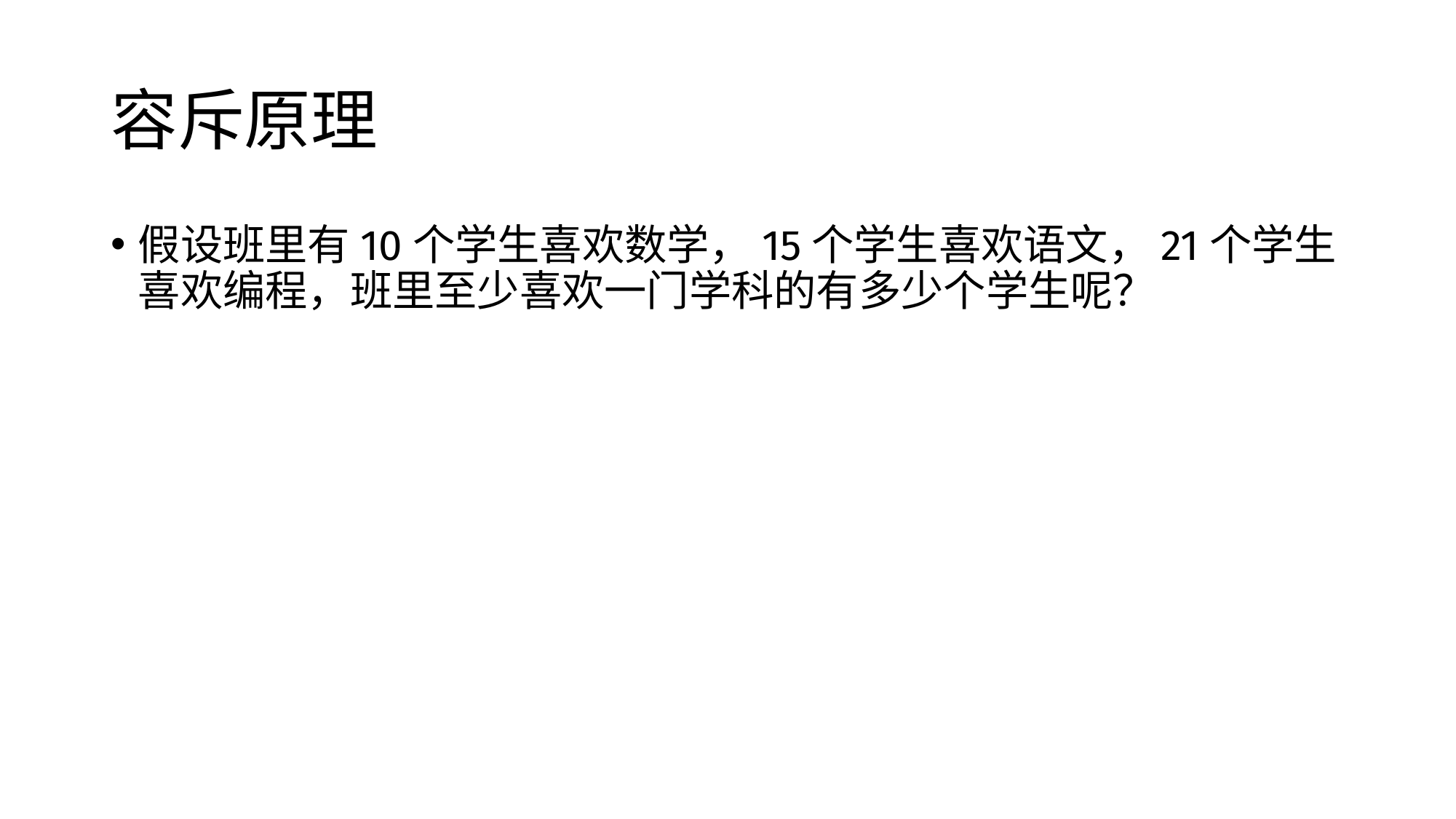

# 容斥原理
假设班里有10个学生喜欢数学，15个学生喜欢语文，21个学生喜欢编程，班里至少喜欢一门学科的有多少个学生呢？